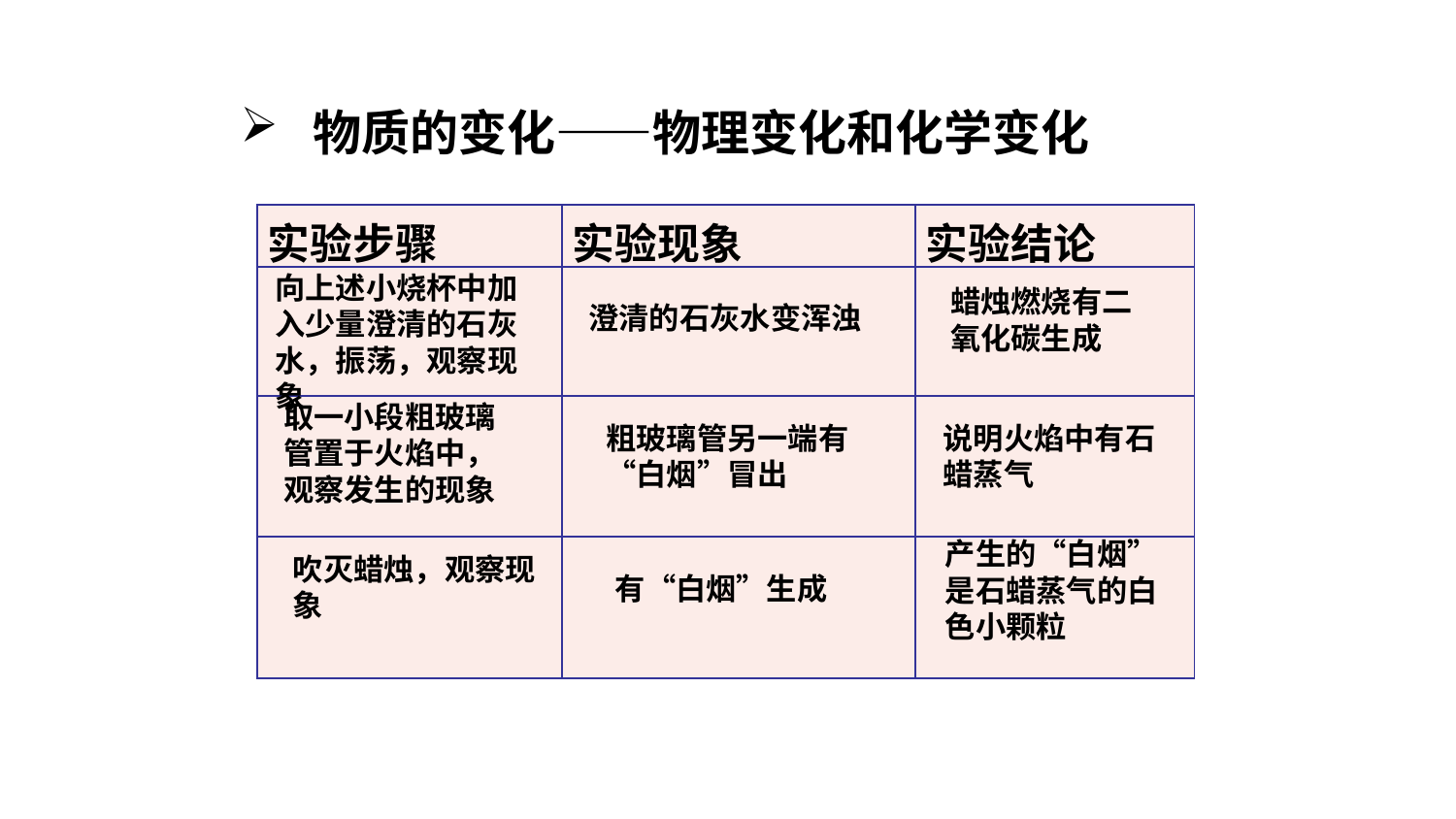

物质的变化——物理变化和化学变化
| 实验步骤 | 实验现象 | 实验结论 |
| --- | --- | --- |
|  |  |  |
|  |  |  |
|  |  |  |
向上述小烧杯中加入少量澄清的石灰水，振荡，观察现象
蜡烛燃烧有二氧化碳生成
澄清的石灰水变浑浊
取一小段粗玻璃管置于火焰中，观察发生的现象
粗玻璃管另一端有“白烟”冒出
说明火焰中有石蜡蒸气
产生的“白烟”是石蜡蒸气的白色小颗粒
吹灭蜡烛，观察现象
有“白烟”生成